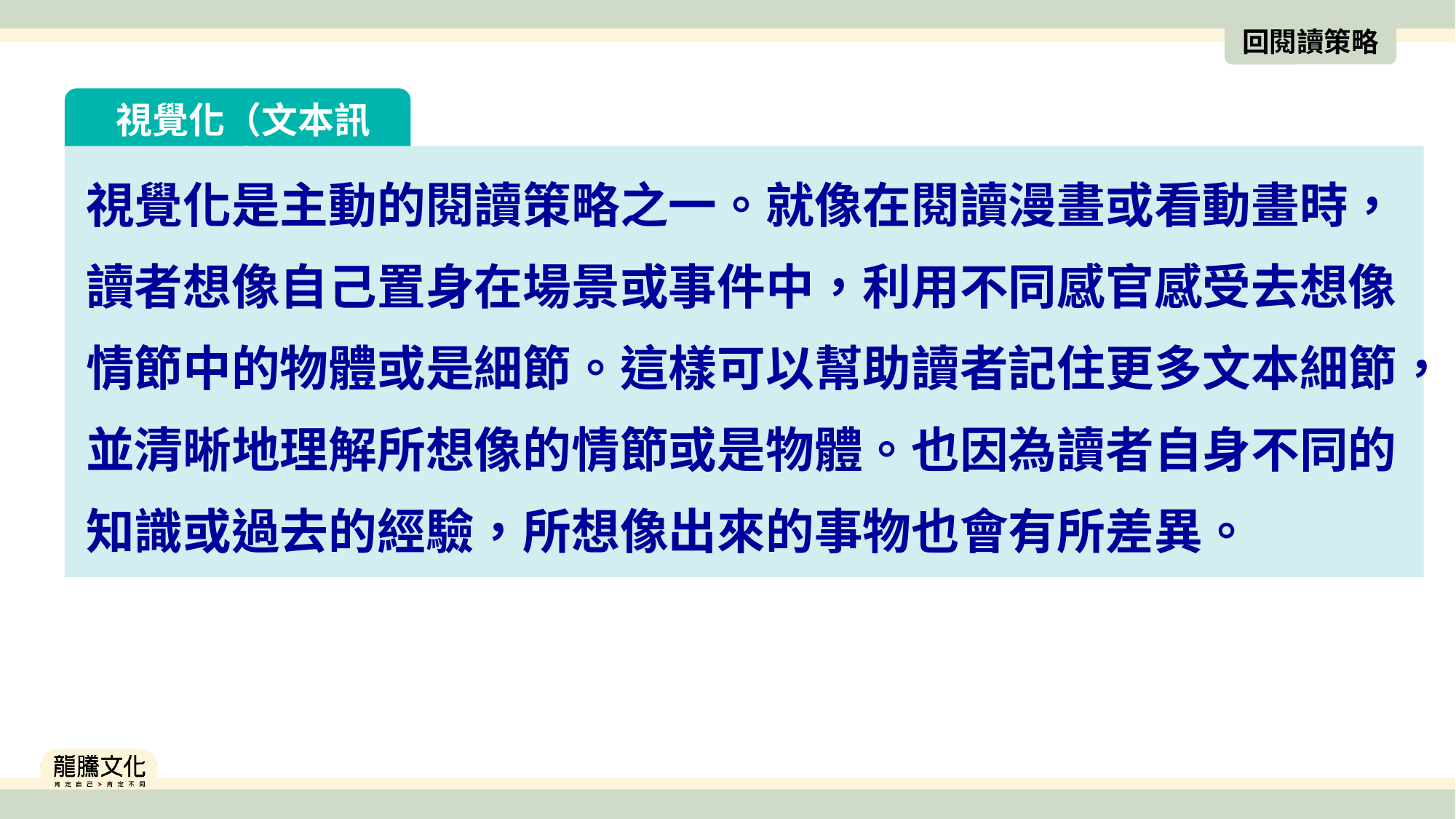

回閱讀策略
視覺化（文本訊息）
視覺化是主動的閱讀策略之一。就像在閱讀漫畫或看動畫時，讀者想像自己置身在場景或事件中，利用不同感官感受去想像情節中的物體或是細節。這樣可以幫助讀者記住更多文本細節，並清晰地理解所想像的情節或是物體。也因為讀者自身不同的知識或過去的經驗，所想像出來的事物也會有所差異。